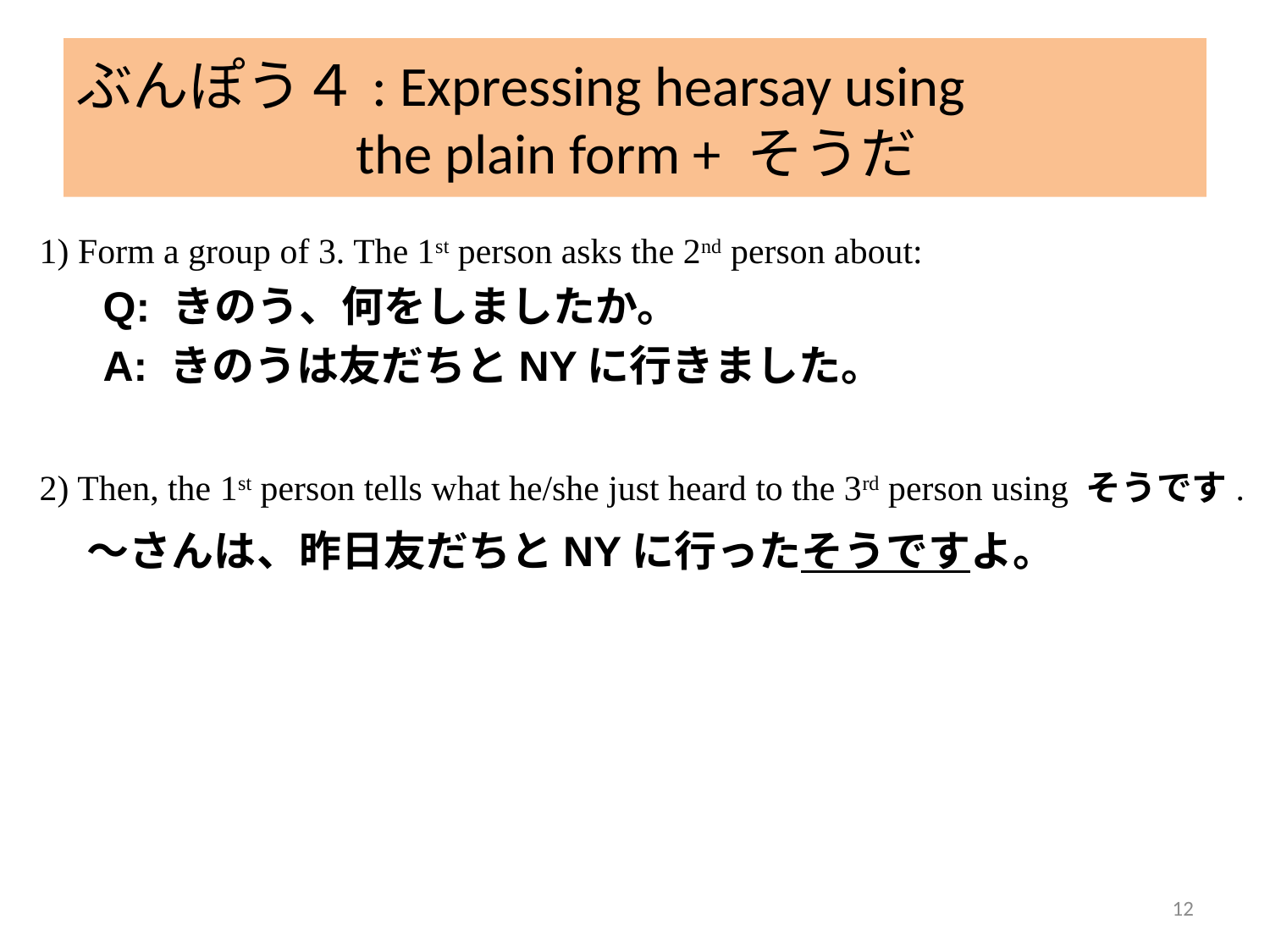

# ぶんぽう４: Expressing hearsay using the plain form + そうだ
1) Form a group of 3. The 1st person asks the 2nd person about:
Q: きのう、何をしましたか。
A: きのうは友だちとNYに行きました。

2) Then, the 1st person tells what he/she just heard to the 3rd person using そうです.
	～さんは、昨日友だちとNYに行ったそうですよ。
12